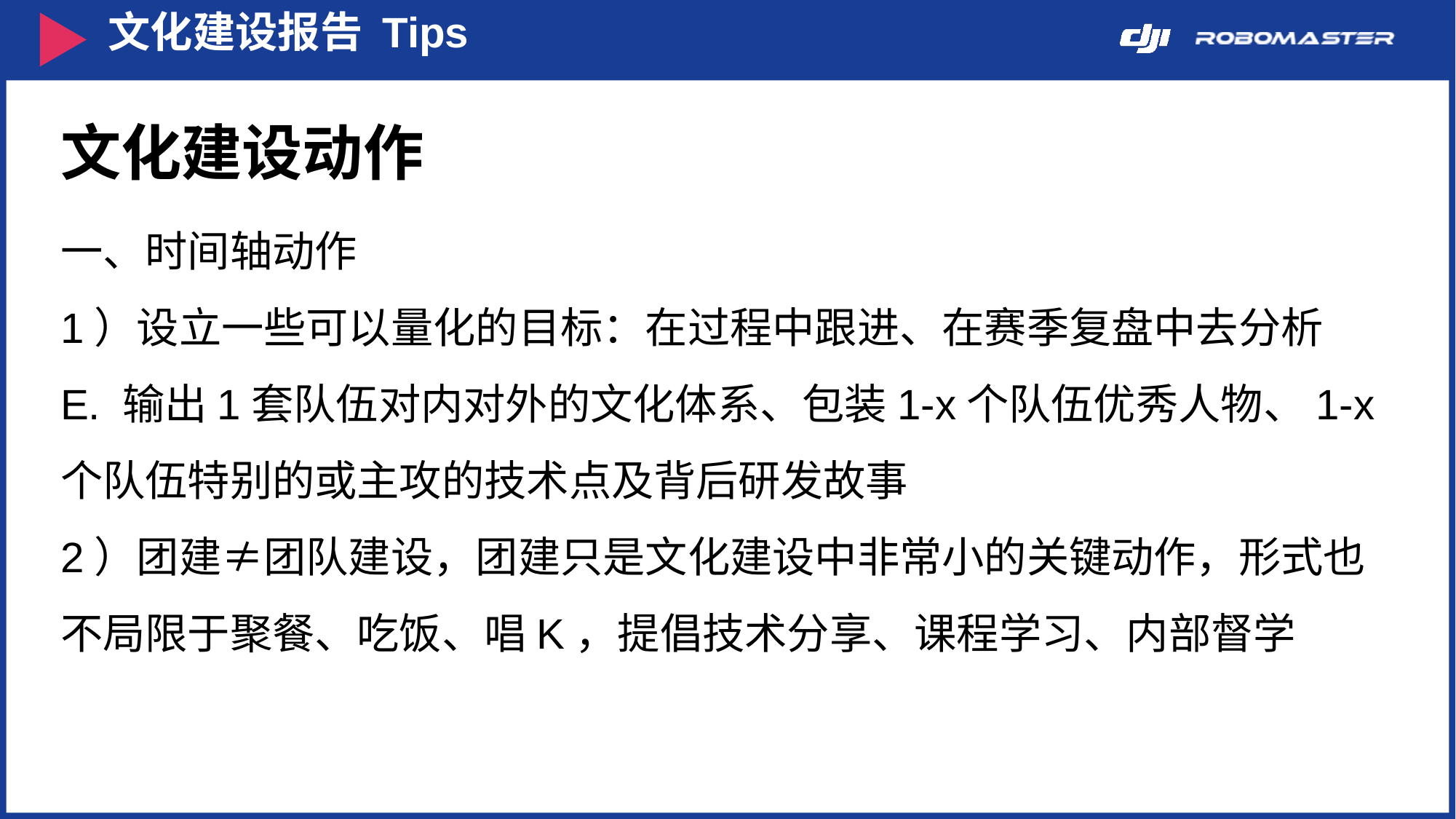

文化建设报告 Tips
文化建设动作
一、时间轴动作
1）设立一些可以量化的目标：在过程中跟进、在赛季复盘中去分析
E. 输出1套队伍对内对外的文化体系、包装1-x个队伍优秀人物、1-x个队伍特别的或主攻的技术点及背后研发故事
2）团建≠团队建设，团建只是文化建设中非常小的关键动作，形式也不局限于聚餐、吃饭、唱K，提倡技术分享、课程学习、内部督学